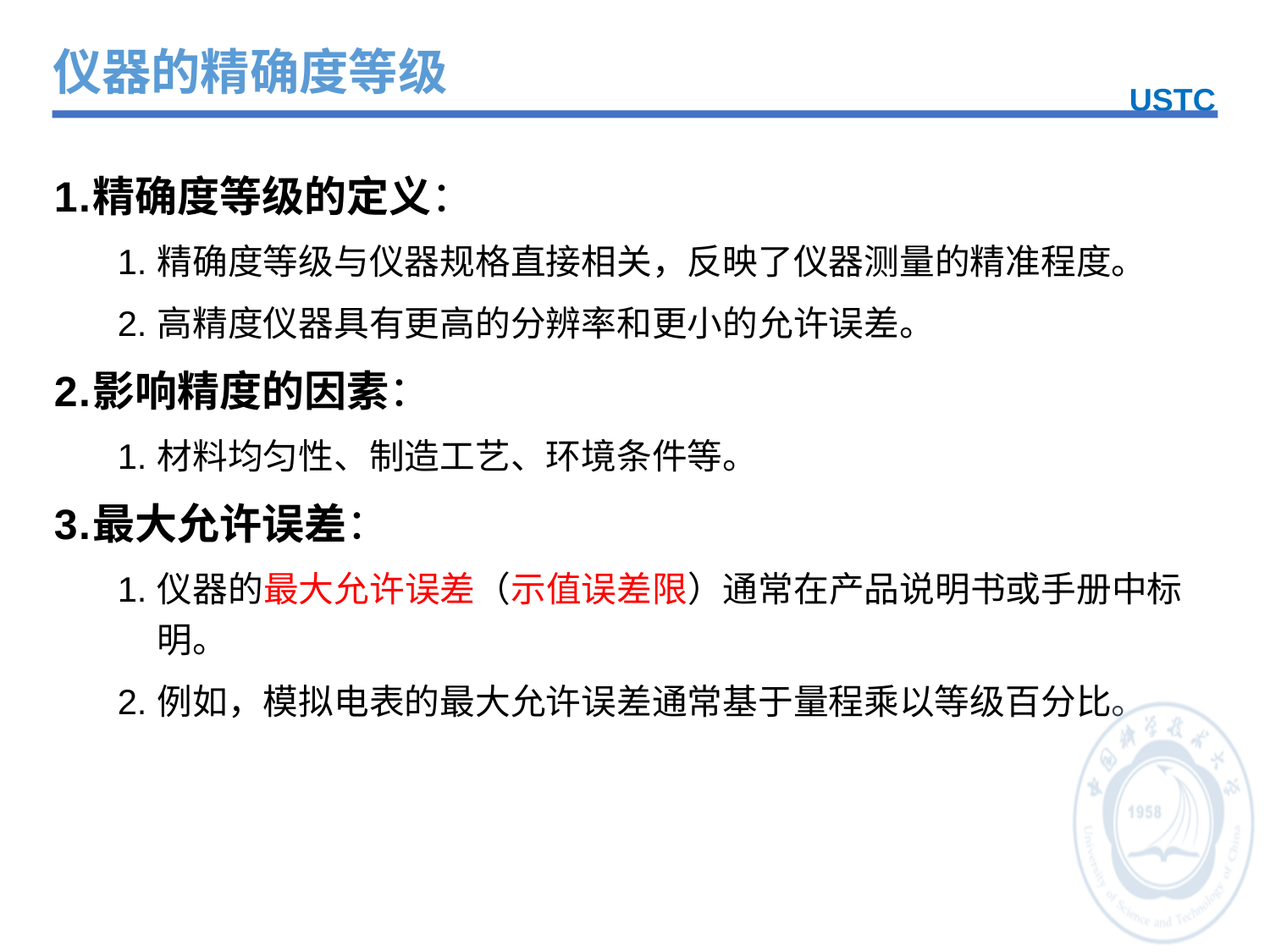

仪器的精确度等级
USTC

精确度等级的定义：
精确度等级与仪器规格直接相关，反映了仪器测量的精准程度。
高精度仪器具有更高的分辨率和更小的允许误差。
影响精度的因素：
材料均匀性、制造工艺、环境条件等。
最大允许误差：
仪器的最大允许误差（示值误差限）通常在产品说明书或手册中标明。
例如，模拟电表的最大允许误差通常基于量程乘以等级百分比。